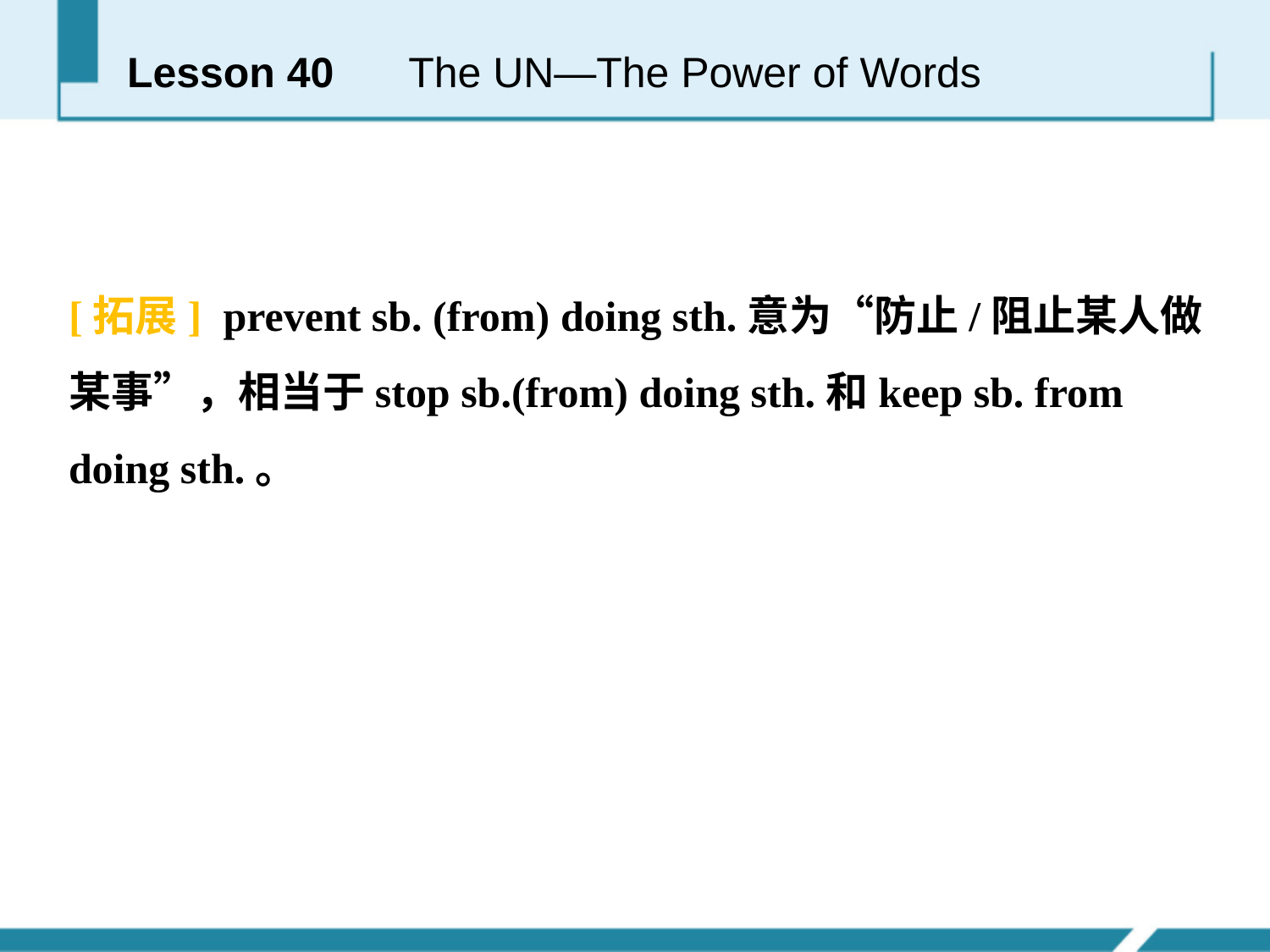

Lesson 40 　The UN—The Power of Words
[拓展]  prevent sb. (from) doing sth.意为“防止/阻止某人做某事”，相当于stop sb.(from) doing sth.和keep sb. from doing sth.。